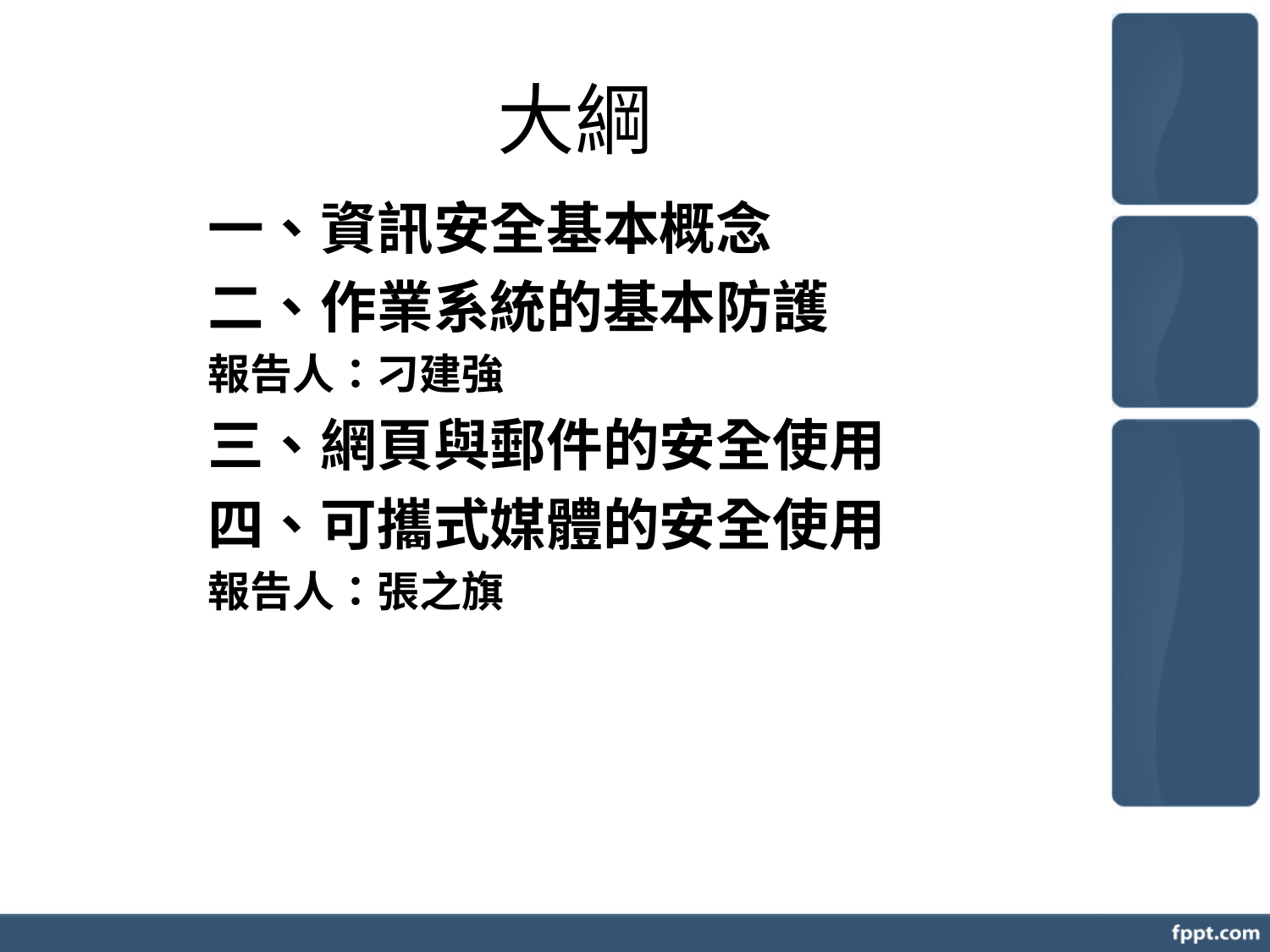

# 大綱
一、資訊安全基本概念
二、作業系統的基本防護
報告人：刁建強
三、網頁與郵件的安全使用
四、可攜式媒體的安全使用
報告人：張之旗